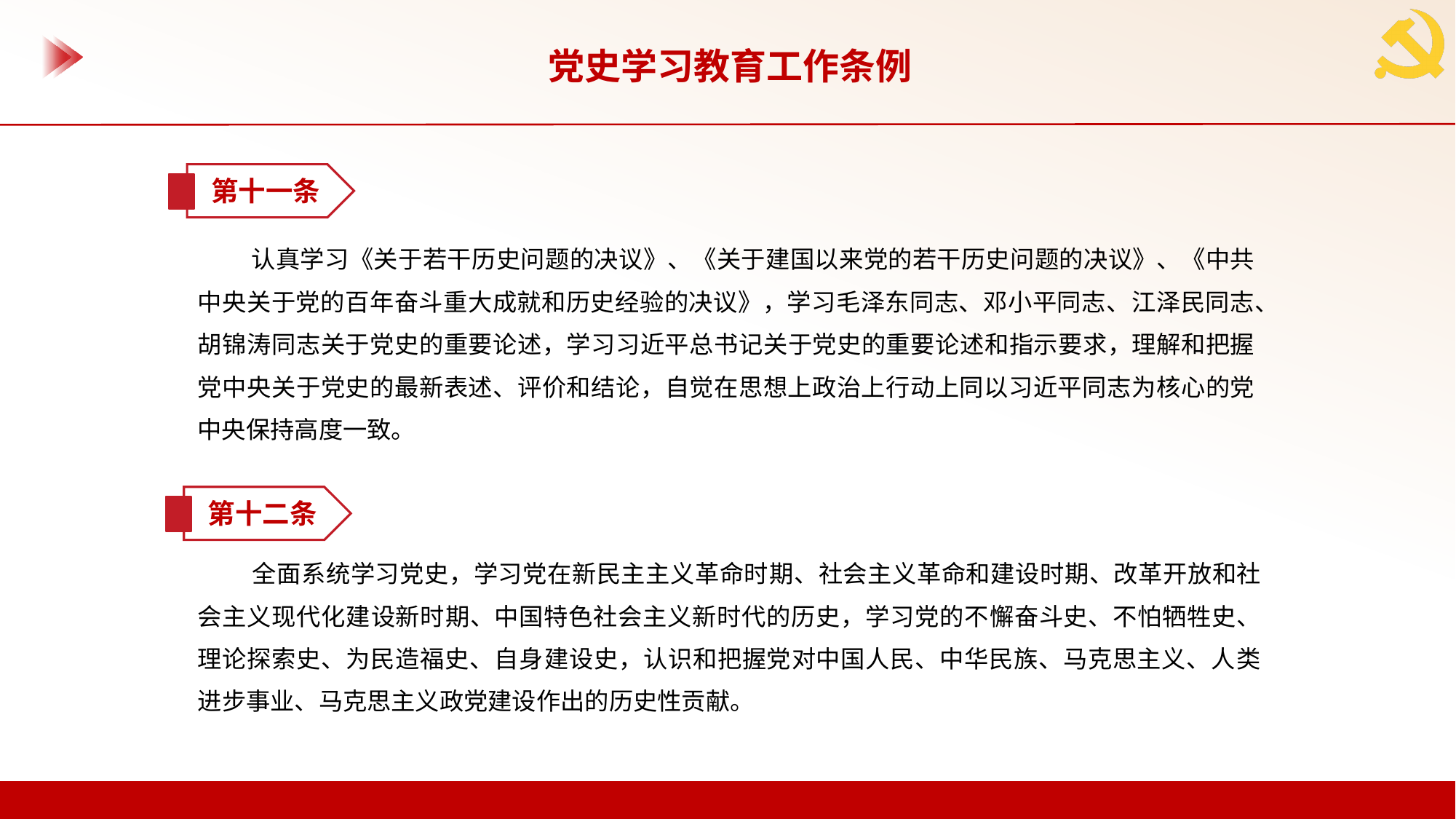

党史学习教育工作条例

第十一条

认真学习《关于若干历史问题的决议》、《关于建国以来党的若干历史问题的决议》、《中共中央关于党的百年奋斗重大成就和历史经验的决议》，学习毛泽东同志、邓小平同志、江泽民同志、胡锦涛同志关于党史的重要论述，学习习近平总书记关于党史的重要论述和指示要求，理解和把握党中央关于党史的最新表述、评价和结论，自觉在思想上政治上行动上同以习近平同志为核心的党中央保持高度一致。

第十二条

全面系统学习党史，学习党在新民主主义革命时期、社会主义革命和建设时期、改革开放和社会主义现代化建设新时期、中国特色社会主义新时代的历史，学习党的不懈奋斗史、不怕牺牲史、理论探索史、为民造福史、自身建设史，认识和把握党对中国人民、中华民族、马克思主义、人类进步事业、马克思主义政党建设作出的历史性贡献。